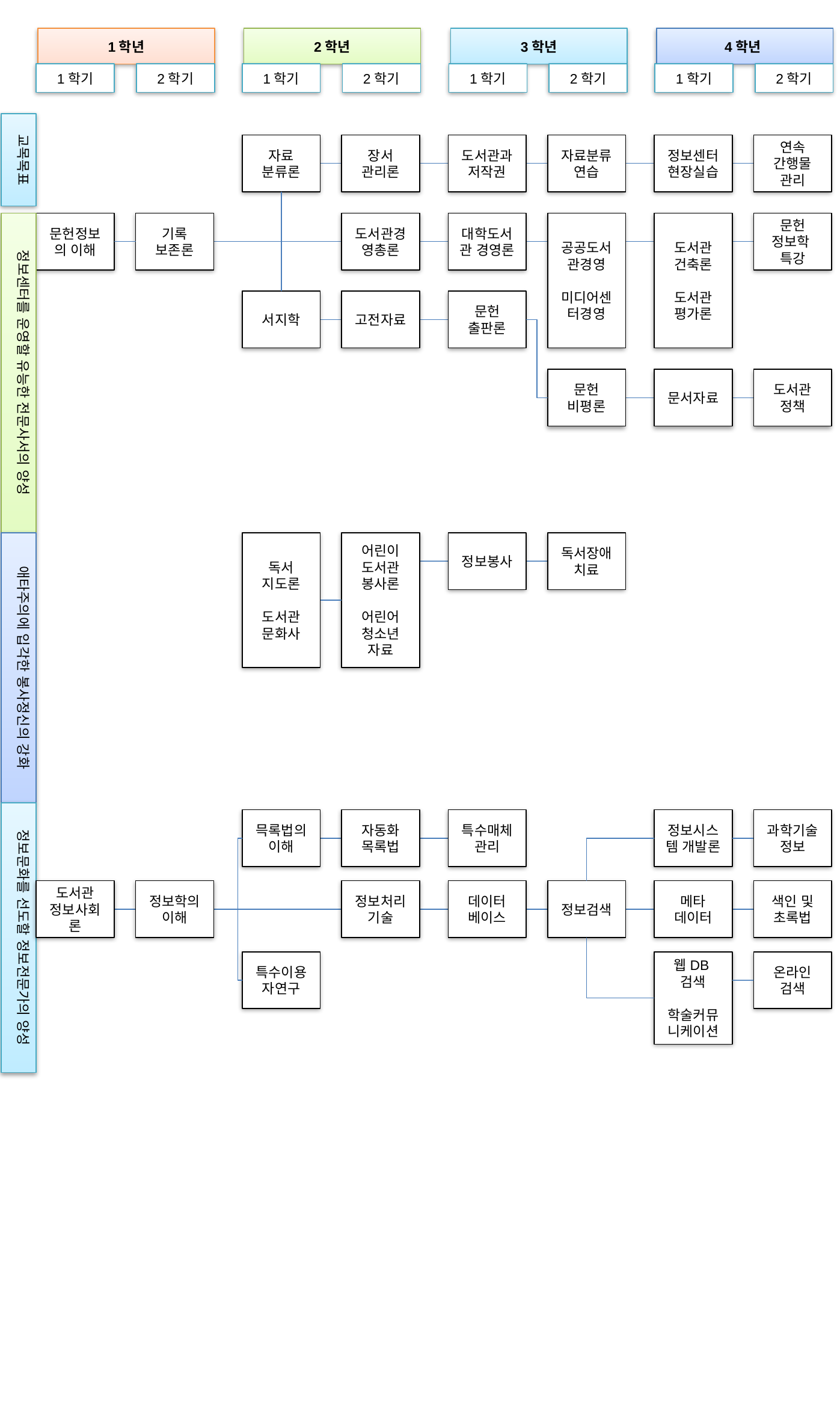

1학년
2학년
3학년
4학년
1학기
2학기
1학기
2학기
1학기
2학기
1학기
2학기
교목목표
자료
분류론
장서
관리론
도서관과저작권
자료분류연습
정보센터현장실습
연속
간행물
관리
정보센터를 운영할 유능한 전문사서의 양성
문헌정보의 이해
기록
보존론
도서관경영총론
대학도서관 경영론
공공도서관경영

미디어센터경영
도서관
건축론

도서관
평가론
문헌
정보학
특강
서지학
고전자료
문헌
출판론
문헌
비평론
문서자료
도서관
정책
애타주의에 입각한 봉사정신의 강화
독서
지도론

도서관
문화사
어린이
도서관
봉사론

어린어
청소년
자료
정보봉사
독서장애
치료
정보문화를 선도할 정보전문가의 양성
믁록법의 이해
자동화
목록법
특수매체
관리
정보시스템 개발론
과학기술
정보
도서관
정보사회론
정보학의이해
정보처리기술
데이터
베이스
정보검색
메타
데이터
색인 및 초록법
특수이용자연구
웹DB검색

학술커뮤니케이션
온라인
검색